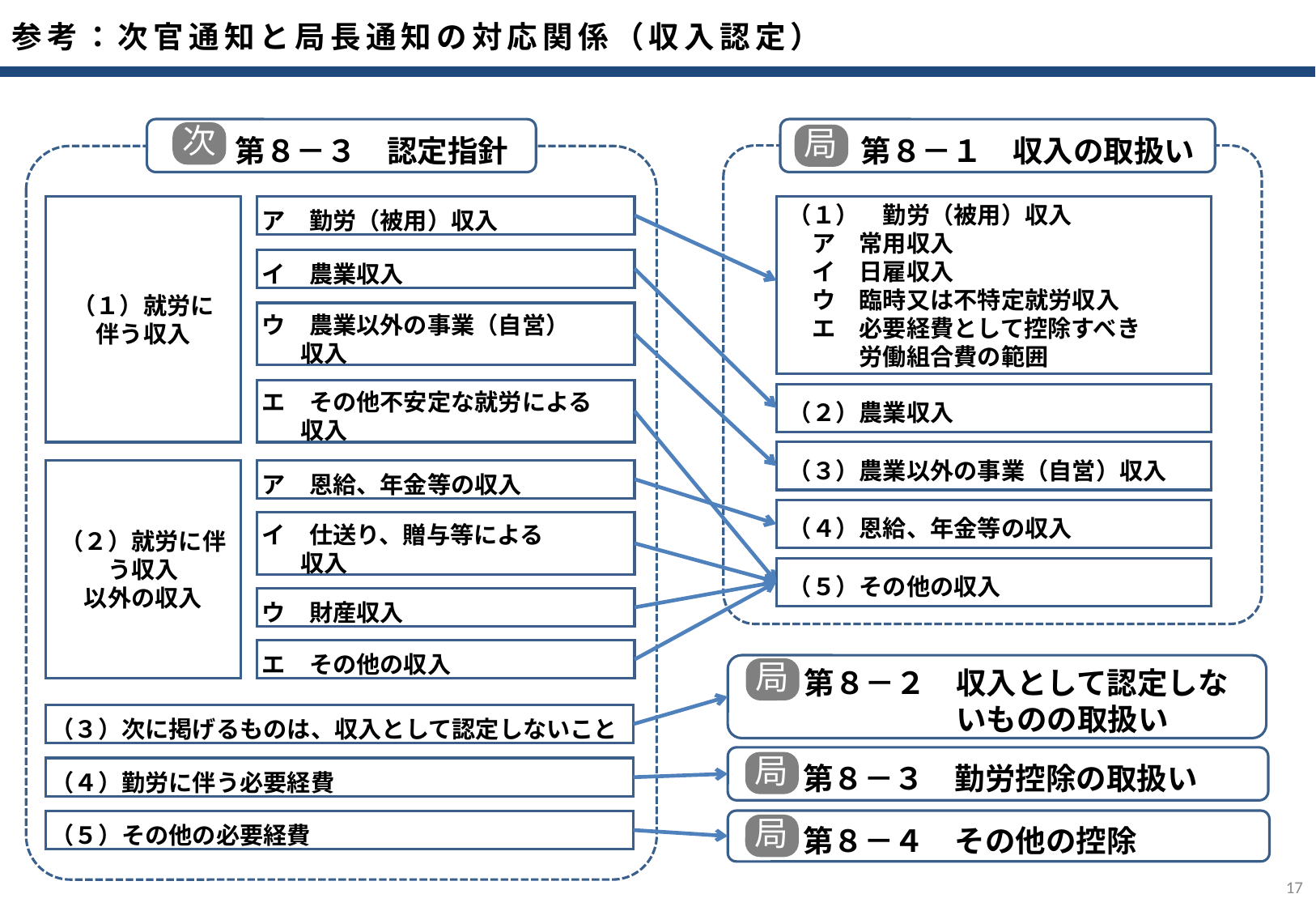

参考：次官通知と局長通知の対応関係（収入認定）
　　第８－３　認定指針
　　第８－１　収入の取扱い
次
局

（１）就労に
伴う収入
ア　勤労（被用）収入
（１）　勤労（被用）収入
　ア　常用収入
　イ　日雇収入
　ウ　臨時又は不特定就労収入
　エ　必要経費として控除すべき
　　　労働組合費の範囲
イ　農業収入
ウ　農業以外の事業（自営）
      収入
エ　その他不安定な就労による
      収入
（２）農業収入
（３）農業以外の事業（自営）収入
（２）就労に伴う収入
以外の収入
ア　恩給、年金等の収入
（４）恩給、年金等の収入
イ　仕送り、贈与等による
      収入
（５）その他の収入
ウ　財産収入
エ　その他の収入
　　第８－２　収入として認定しな
　　　　　　　いものの取扱い
局
（３）次に掲げるものは、収入として認定しないこと
　　第８－３　勤労控除の取扱い
局
（４）勤労に伴う必要経費
　　第８－４　その他の控除
（５）その他の必要経費
局
17